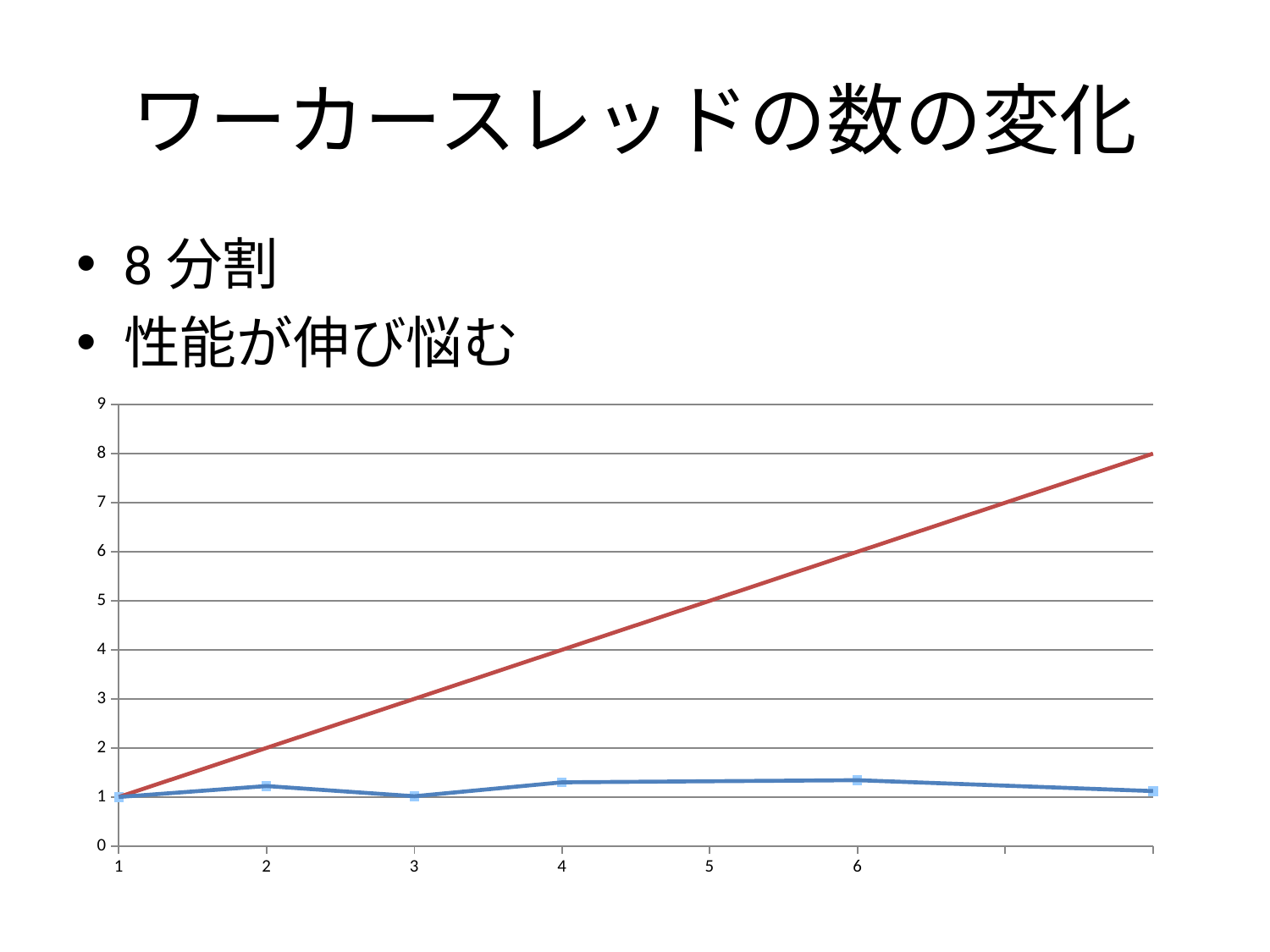

# ワーカースレッドの数の変化
8分割
性能が伸び悩む

### Chart

| Category |  |  |  |
|---|---|---|---|